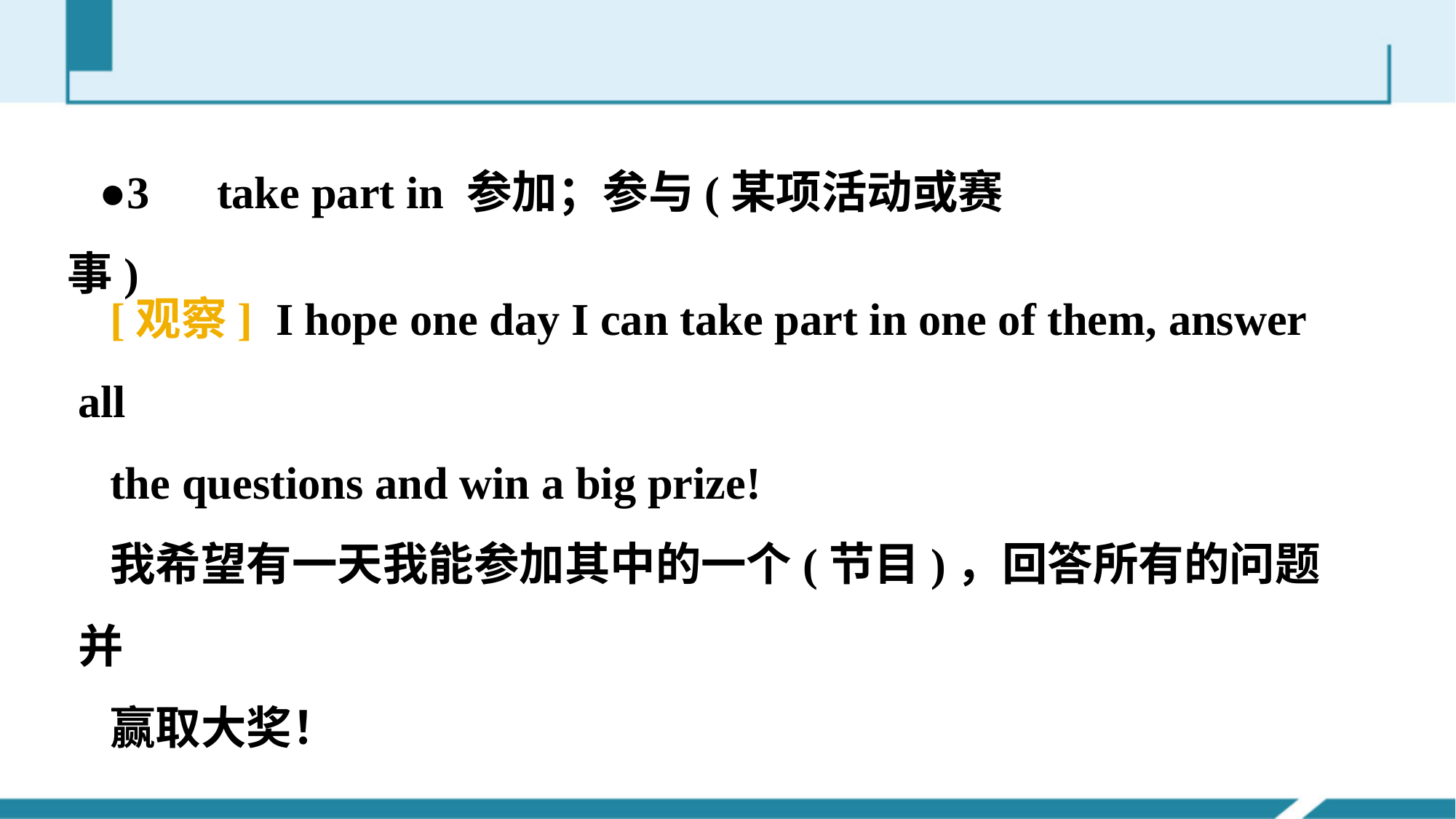

●3　take part in 参加；参与(某项活动或赛事)
[观察]  I hope one day I can take part in one of them, answer all
the questions and win a big prize!
我希望有一天我能参加其中的一个(节目)，回答所有的问题并
赢取大奖！